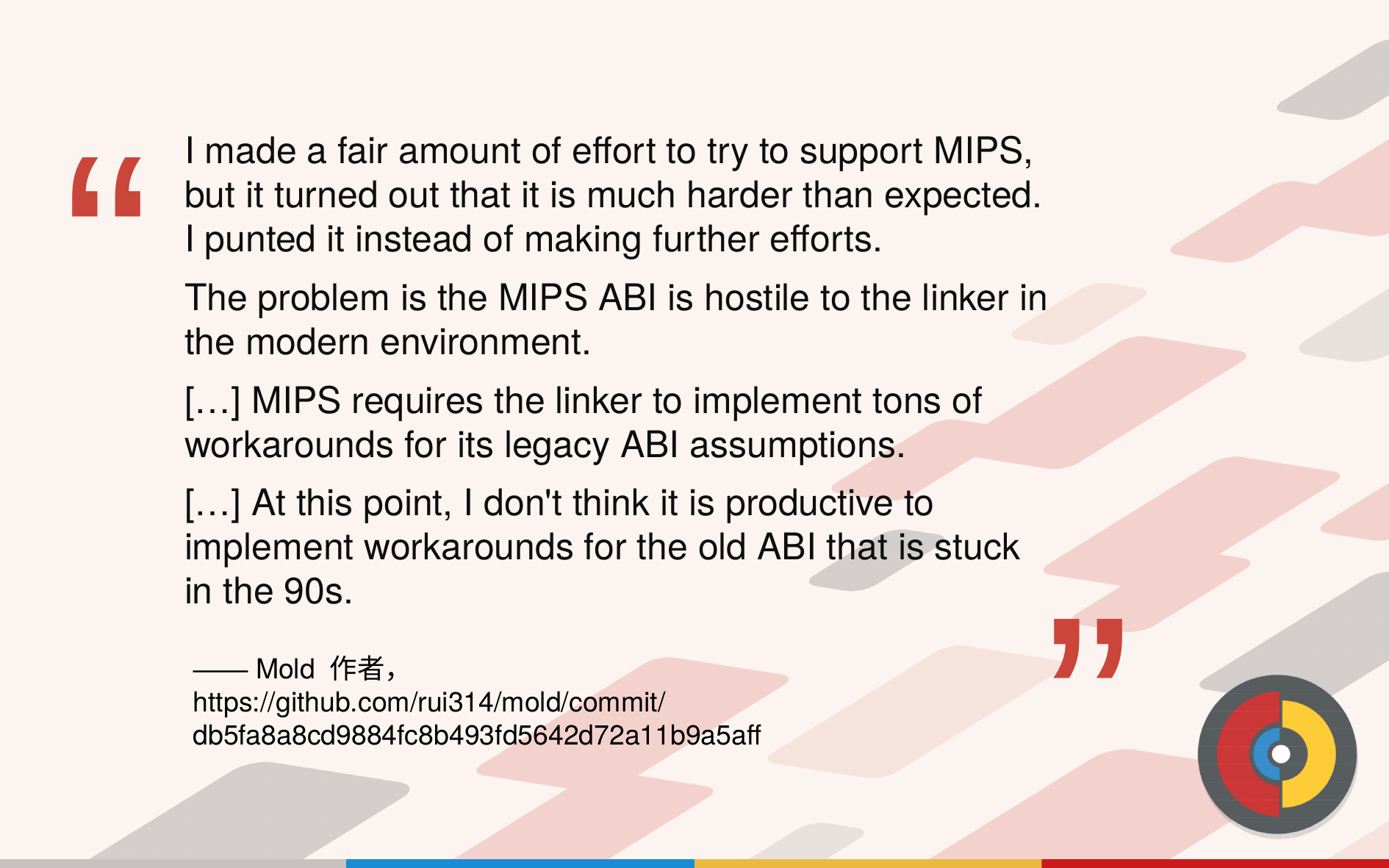

I made a fair amount of effort to try to support MIPS, but it turned out that it is much harder than expected. I punted it instead of making further efforts.
The problem is the MIPS ABI is hostile to the linker in the modern environment.
[…] MIPS requires the linker to implement tons of workarounds for its legacy ABI assumptions.
[…] At this point, I don't think it is productive to implement workarounds for the old ABI that is stuck in the 90s.
—— Mold 作者，
https://github.com/rui314/mold/commit/db5fa8a8cd9884fc8b493fd5642d72a11b9a5aff